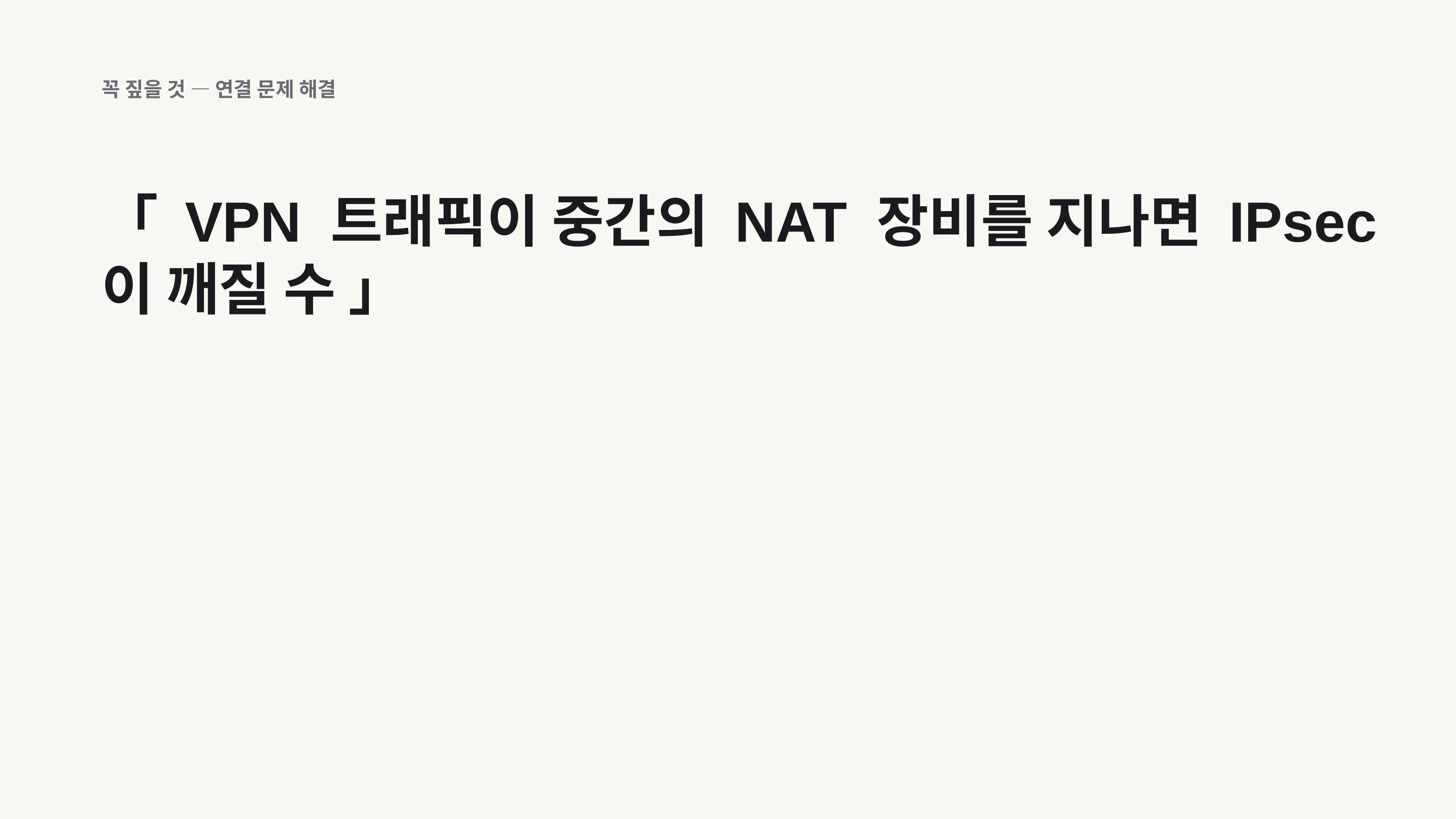

꼭 짚을 것 — 연결 문제 해결
「 VPN 트래픽이 중간의 NAT 장비를 지나면 IPsec이 깨질 수 」